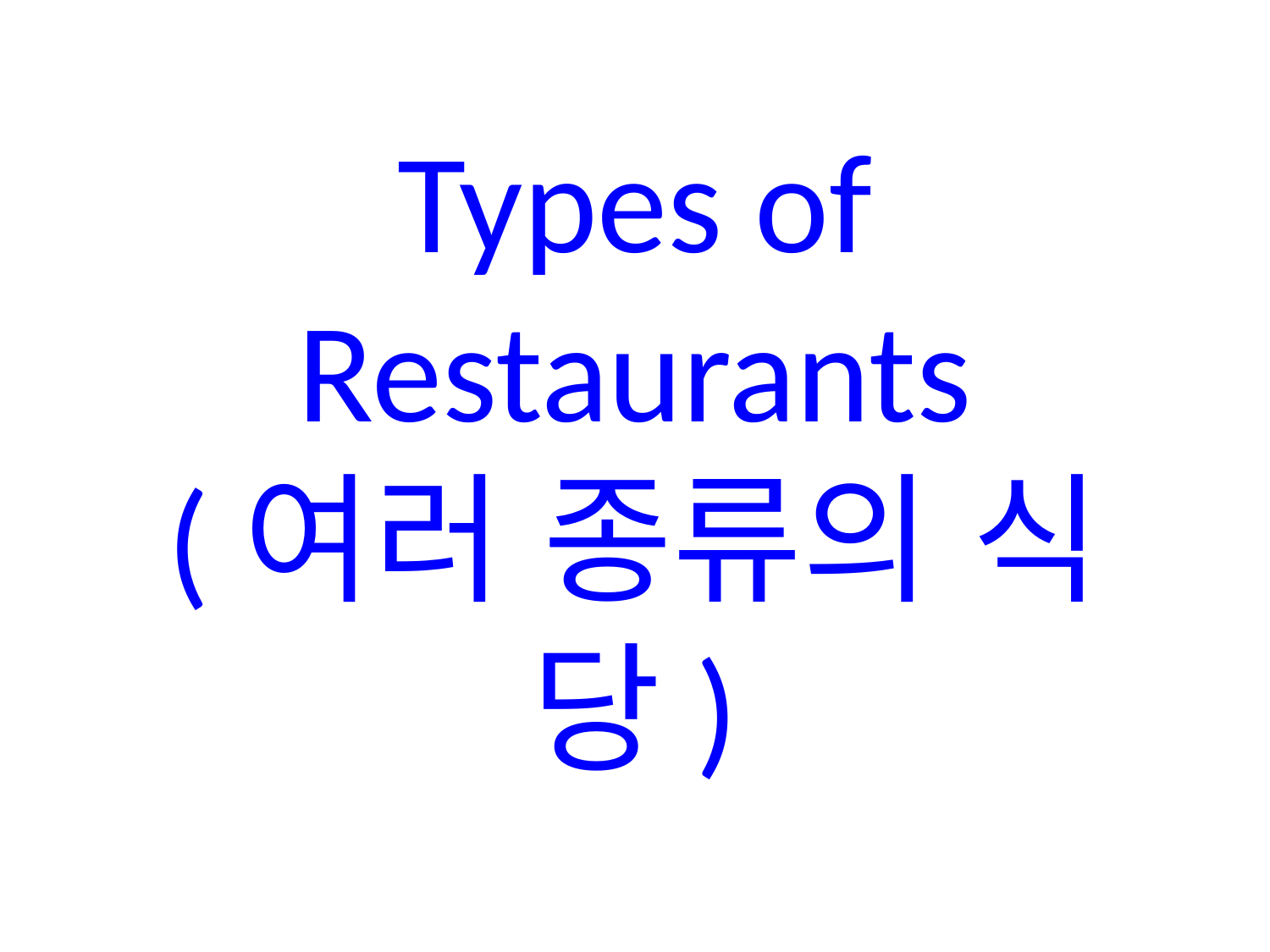

# Types of Restaurants (여러 종류의 식당)